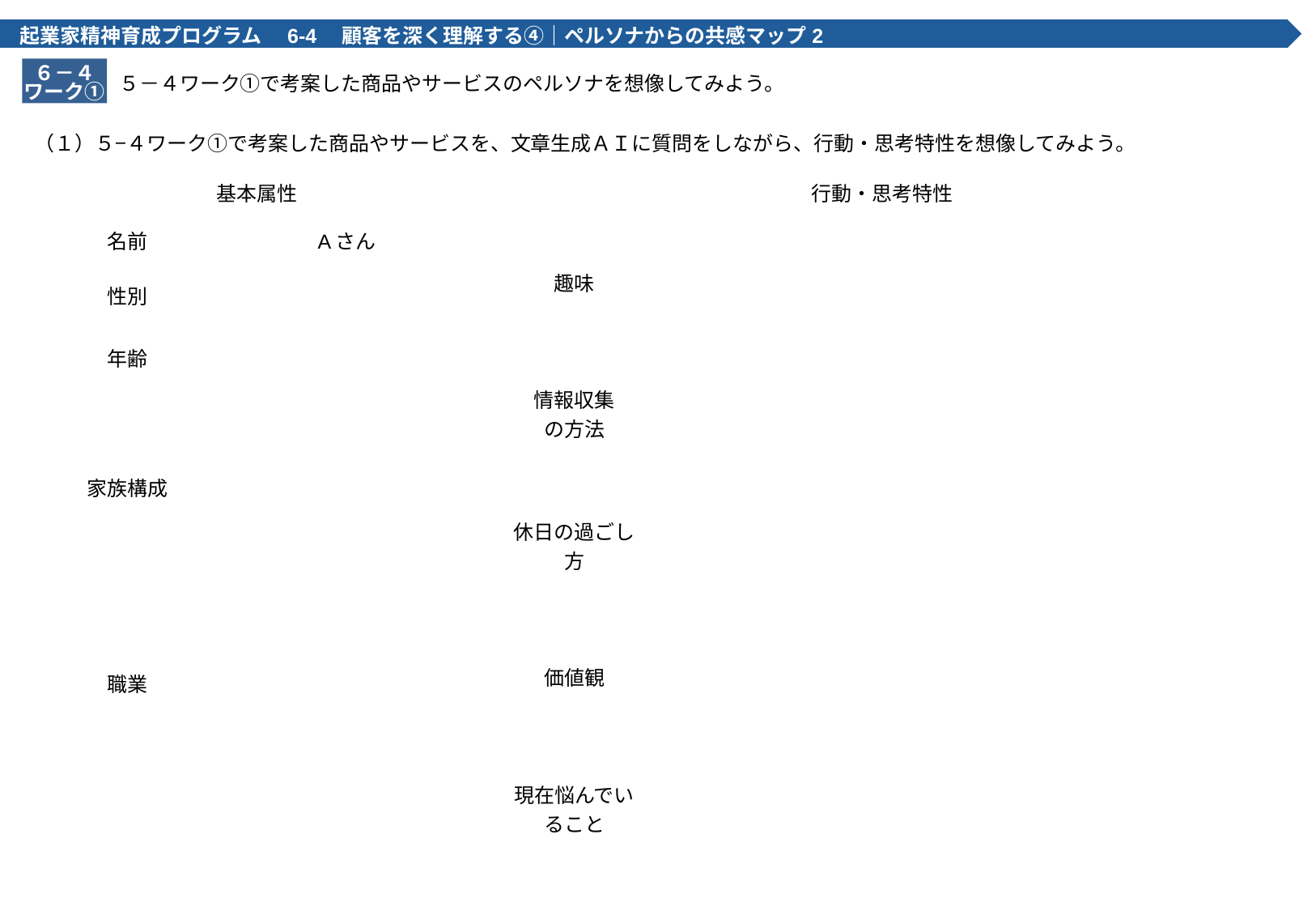

起業家精神育成プログラム　6-4　顧客を深く理解する④｜ペルソナからの共感マップ2
６－４
ワーク①
# ５－４ワーク①で考案した商品やサービスのペルソナを想像してみよう。
| （１）５−４ワーク①で考案した商品やサービスを、文章生成ＡＩに質問をしながら、行動・思考特性を想像してみよう。 |
| --- |
| 基本属性 |  |
| --- | --- |
| 名前 | Aさん |
| 性別 |  |
| 年齢 |  |
| 家族構成 |  |
| 職業 |  |
| 行動・思考特性 |  |
| --- | --- |
| 趣味 |  |
| 情報収集 の方法 |  |
| 休日の過ごし方 |  |
| 価値観 |  |
| 現在悩んでいること |  |